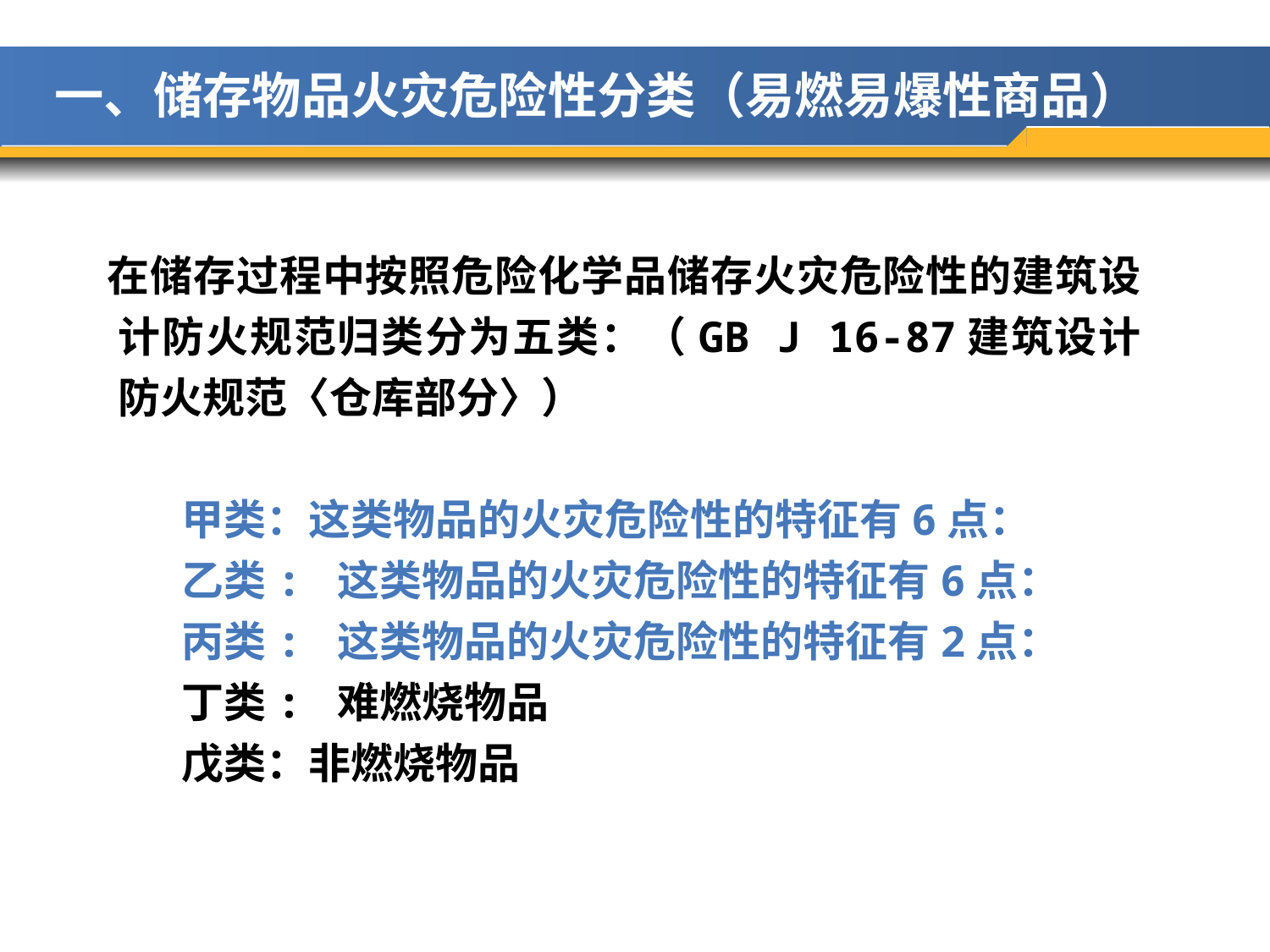

一、储存物品火灾危险性分类（易燃易爆性商品）

    在储存过程中按照危险化学品储存火灾危险性的建筑设计防火规范归类分为五类：（GB J 16-87建筑设计防火规范〈仓库部分〉）

甲类：这类物品的火灾危险性的特征有6点：
乙类: 这类物品的火灾危险性的特征有6点：
丙类: 这类物品的火灾危险性的特征有2点：
丁类: 难燃烧物品
戊类：非燃烧物品